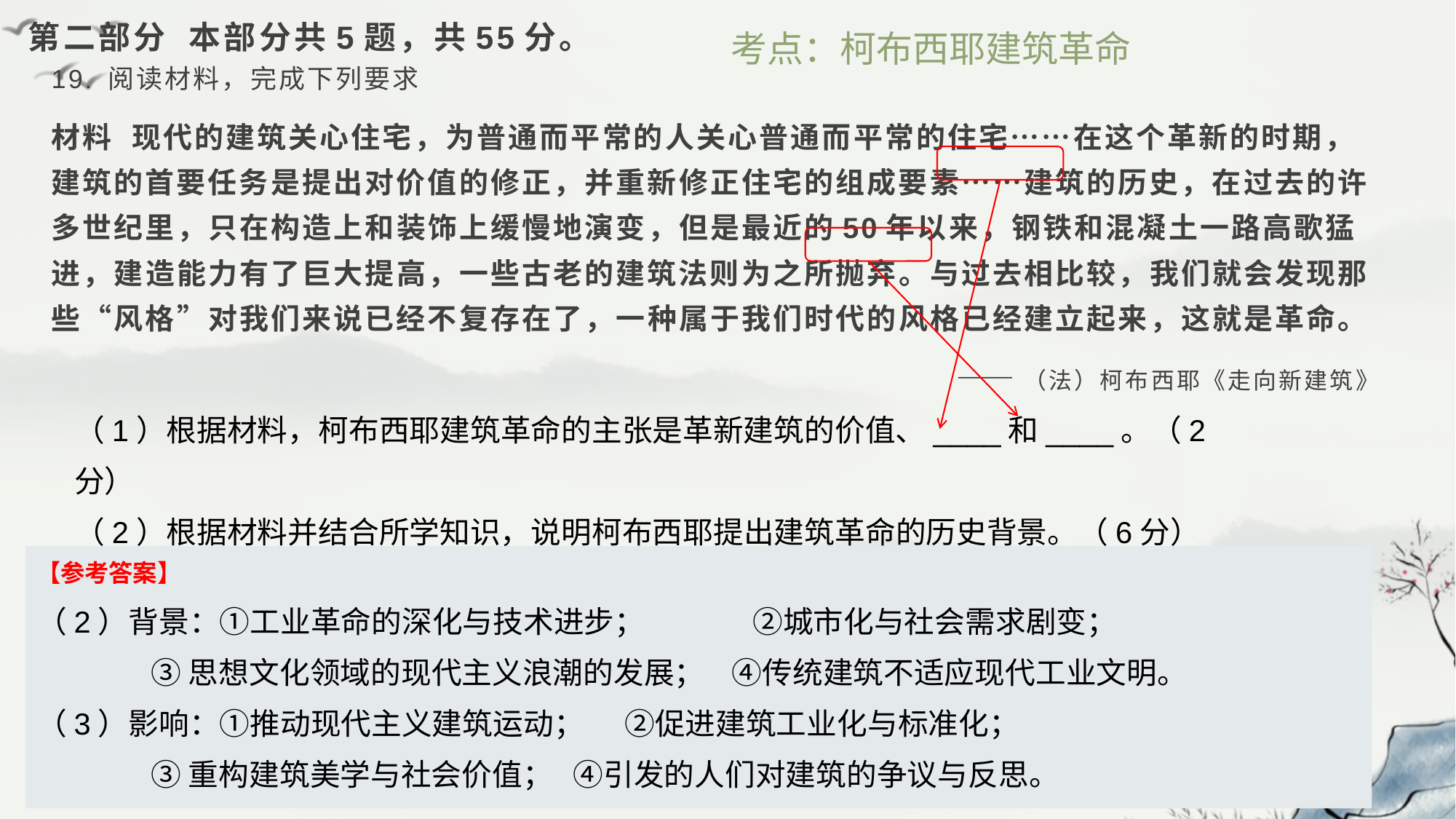

# 第二部分  本部分共5题，共55分。
考点：柯布西耶建筑革命
19. 阅读材料，完成下列要求
材料  现代的建筑关心住宅，为普通而平常的人关心普通而平常的住宅……在这个革新的时期，建筑的首要任务是提出对价值的修正，并重新修正住宅的组成要素……建筑的历史，在过去的许多世纪里，只在构造上和装饰上缓慢地演变，但是最近的50年以来，钢铁和混凝土一路高歌猛进，建造能力有了巨大提高，一些古老的建筑法则为之所抛弃。与过去相比较，我们就会发现那些“风格”对我们来说已经不复存在了，一种属于我们时代的风格已经建立起来，这就是革命。
——（法）柯布西耶《走向新建筑》

（1）根据材料，柯布西耶建筑革命的主张是革新建筑的价值、____和____。（2分）
（2）根据材料并结合所学知识，说明柯布西耶提出建筑革命的历史背景。（6分）
（3）根据材料并结合所学知识，简析柯布西耶建筑革命主张的影响。（5分）
【参考答案】
（2）背景：①工业革命的深化与技术进步；                ②城市化与社会需求剧变；
                 ③思想文化领域的现代主义浪潮的发展；    ④传统建筑不适应现代工业文明。
（3）影响：①推动现代主义建筑运动；      ②促进建筑工业化与标准化；
                 ③重构建筑美学与社会价值；   ④引发的人们对建筑的争议与反思。